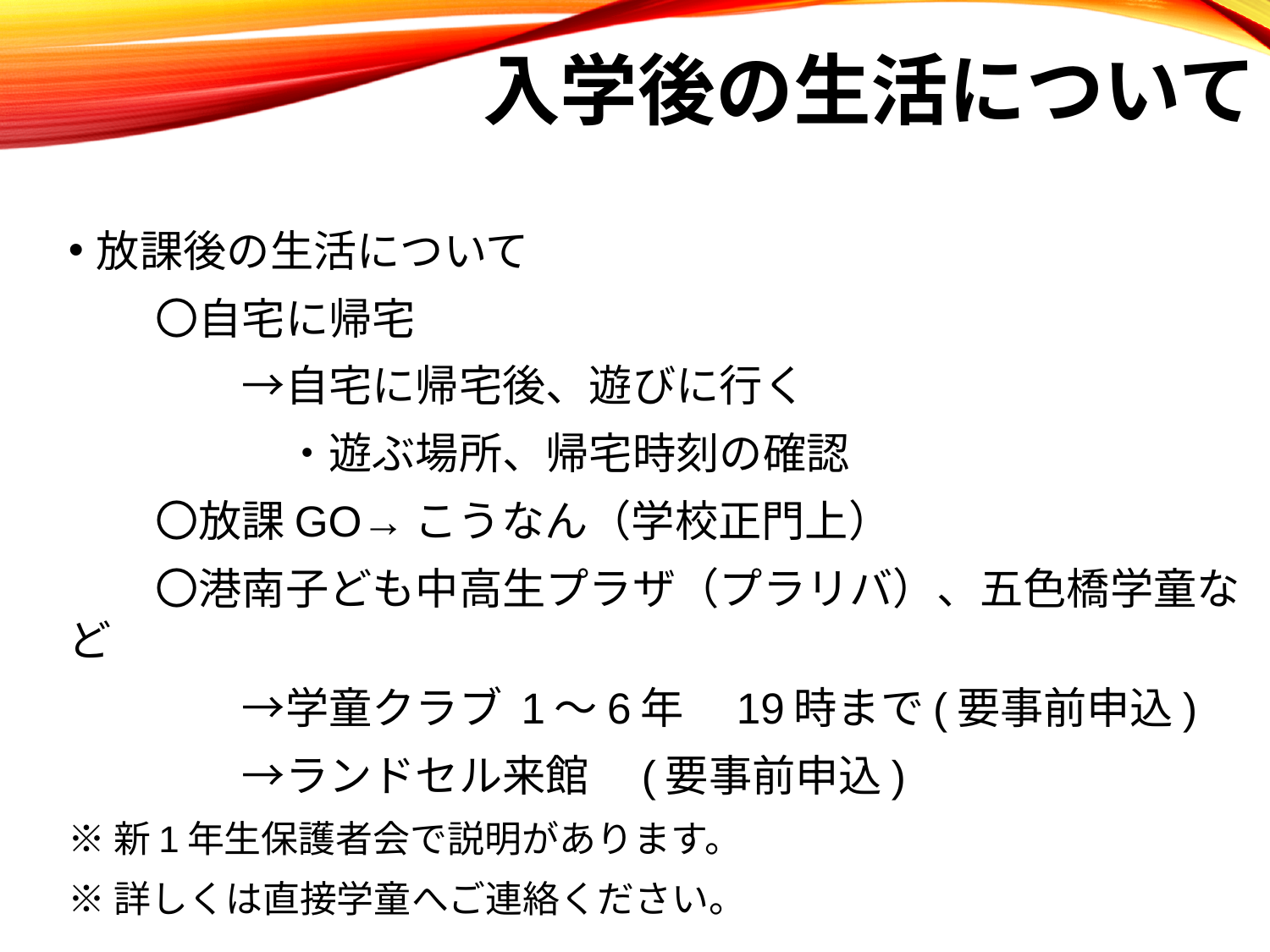

入学後の生活について
放課後の生活について
　　〇自宅に帰宅
　　　　→自宅に帰宅後、遊びに行く
　　　　　・遊ぶ場所、帰宅時刻の確認
　　〇放課GO→こうなん（学校正門上）
　　〇港南子ども中高生プラザ（プラリバ）、五色橋学童など
　　　　→学童クラブ 1～6年　19時まで(要事前申込)
　　　　→ランドセル来館　(要事前申込)
※新1年生保護者会で説明があります。
※詳しくは直接学童へご連絡ください。